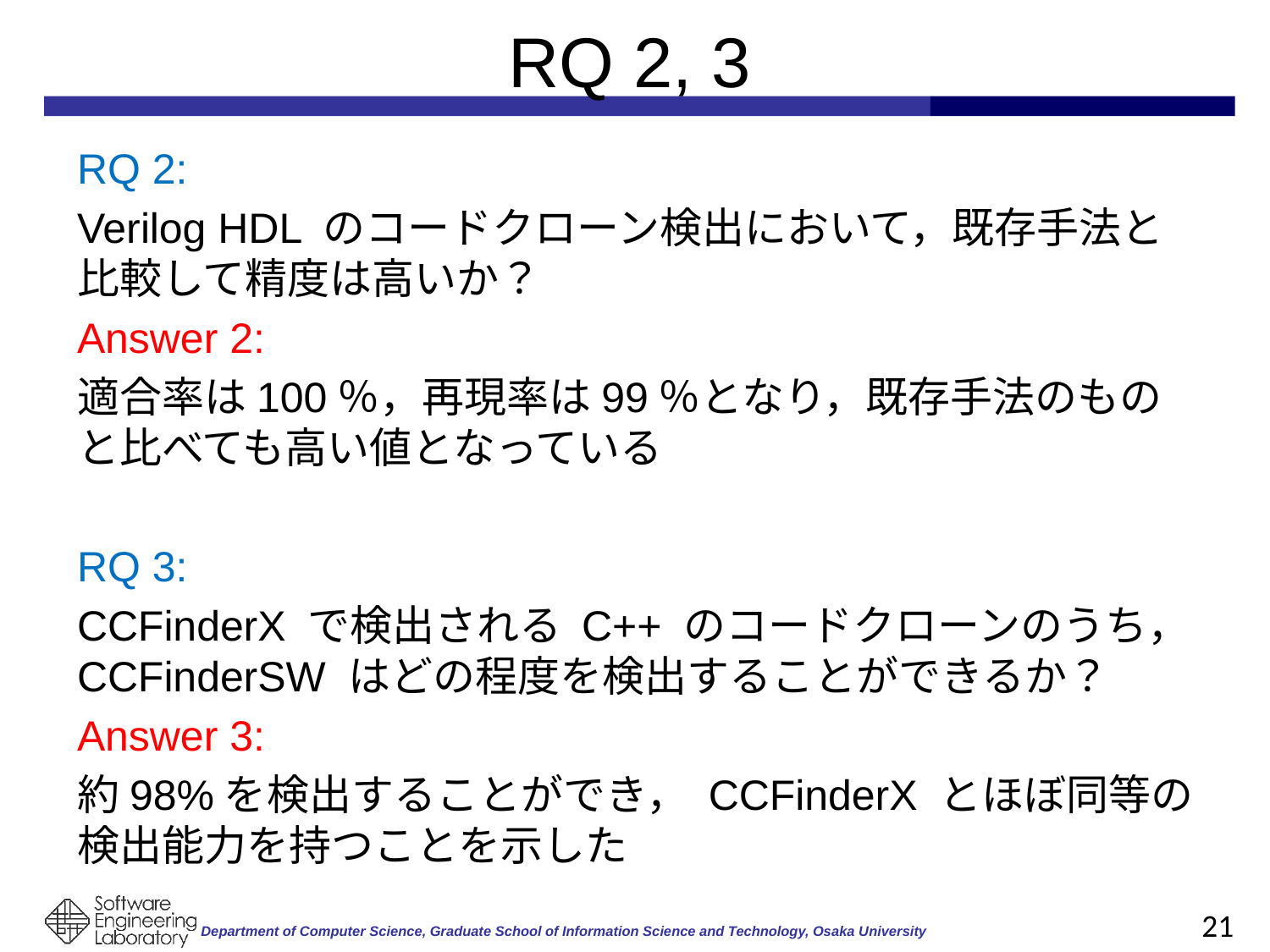

# RQ 2, 3
RQ 2:
Verilog HDL のコードクローン検出において，既存手法と比較して精度は高いか？
Answer 2:
適合率は100％，再現率は99％となり，既存手法のものと比べても高い値となっている

RQ 3:
CCFinderX で検出される C++ のコードクローンのうち，CCFinderSW はどの程度を検出することができるか？
Answer 3:
約98%を検出することができ， CCFinderX とほぼ同等の検出能力を持つことを示した

21